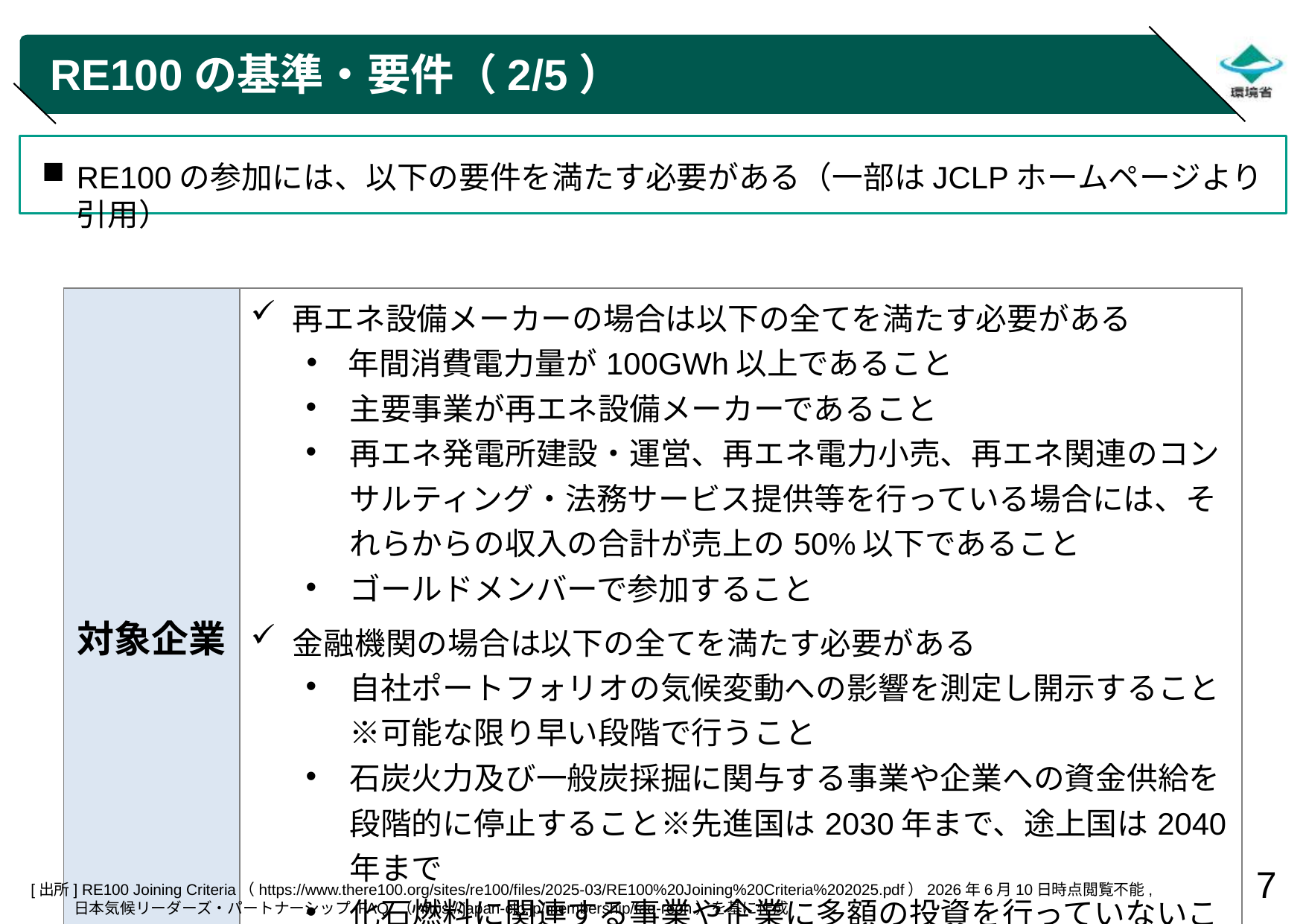

# RE100の基準・要件（2/5）
RE100の参加には、以下の要件を満たす必要がある（一部はJCLPホームページより引用）
| 対象企業 | 再エネ設備メーカーの場合は以下の全てを満たす必要がある 年間消費電力量が100GWh以上であること 主要事業が再エネ設備メーカーであること 再エネ発電所建設・運営、再エネ電力小売、再エネ関連のコンサルティング・法務サービス提供等を行っている場合には、それらからの収入の合計が売上の50%以下であること ゴールドメンバーで参加すること 金融機関の場合は以下の全てを満たす必要がある 自社ポートフォリオの気候変動への影響を測定し開示すること ※可能な限り早い段階で行うこと 石炭火力及び一般炭採掘に関与する事業や企業への資金供給を段階的に停止すること※先進国は2030年まで、途上国は2040年まで 化石燃料に関連する事業や企業に多額の投資を行っていないこと |
| --- | --- |
[出所] RE100 Joining Criteria（https://www.there100.org/sites/re100/files/2025-03/RE100%20Joining%20Criteria%202025.pdf）2026年6月10日時点閲覧不能,
日本気候リーダーズ・パートナーシップ FAQ （https://japan-clp.jp/membership/faq-reoh）を基に作成